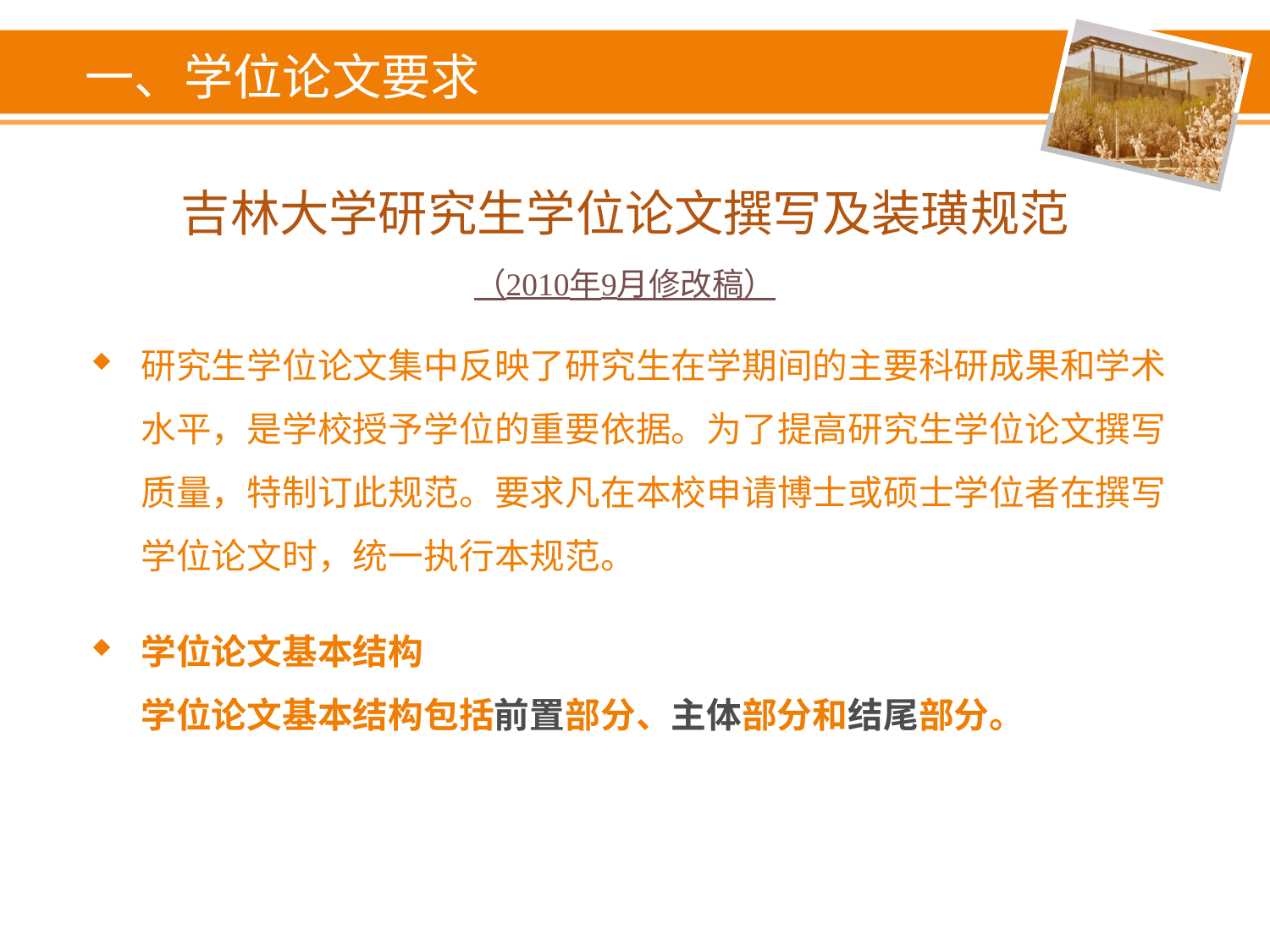

一、学位论文要求
# 吉林大学研究生学位论文撰写及装璜规范 （2010年9月修改稿）
研究生学位论文集中反映了研究生在学期间的主要科研成果和学术水平，是学校授予学位的重要依据。为了提高研究生学位论文撰写质量，特制订此规范。要求凡在本校申请博士或硕士学位者在撰写学位论文时，统一执行本规范。
学位论文基本结构
学位论文基本结构包括前置部分、主体部分和结尾部分。